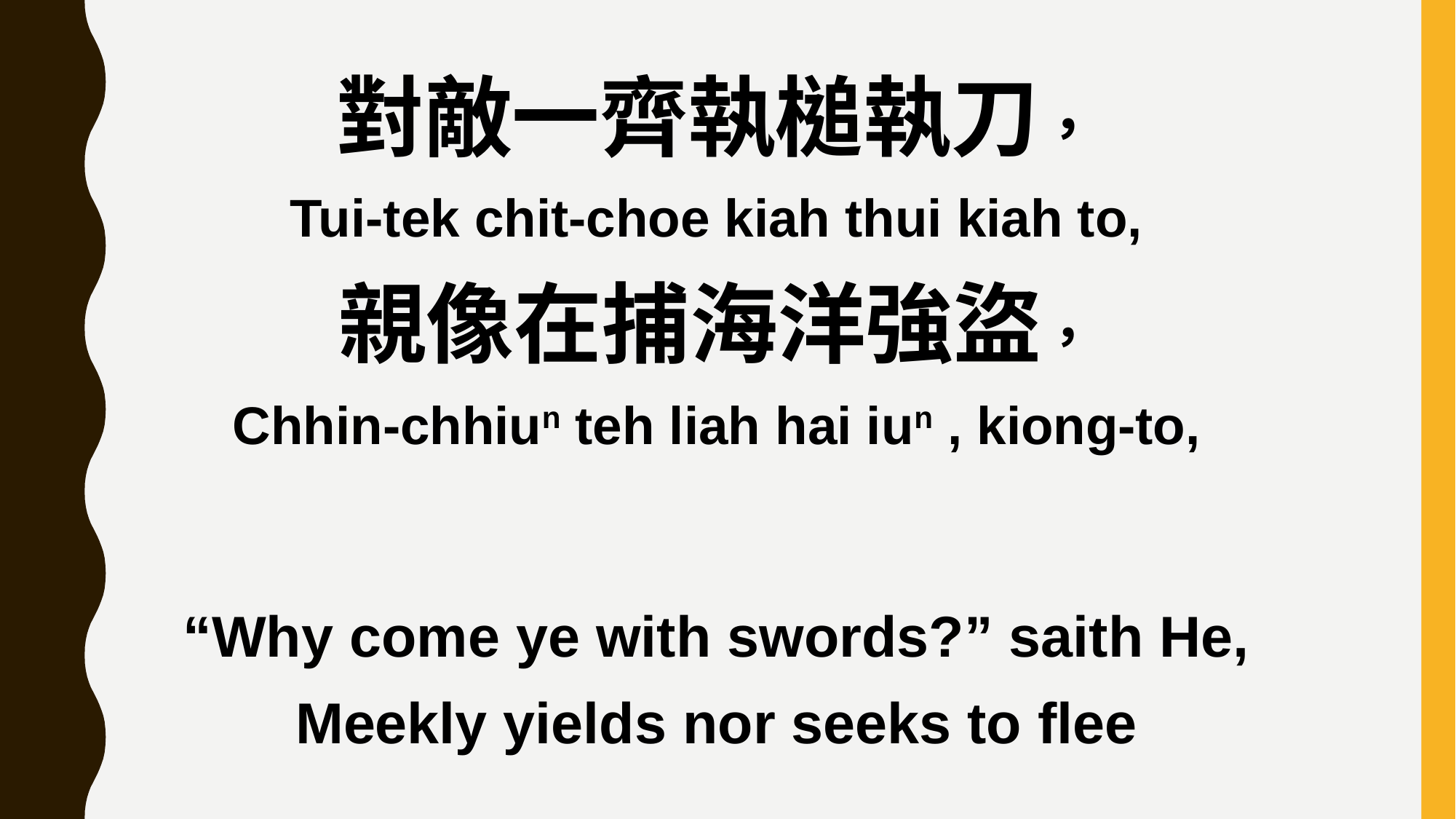

對敵一齊執槌執刀，
Tui-tek chit-choe kiah thui kiah to,
親像在捕海洋強盜，
Chhin-chhiun teh liah hai iun , kiong-to,

“Why come ye with swords?” saith He,
Meekly yields nor seeks to flee